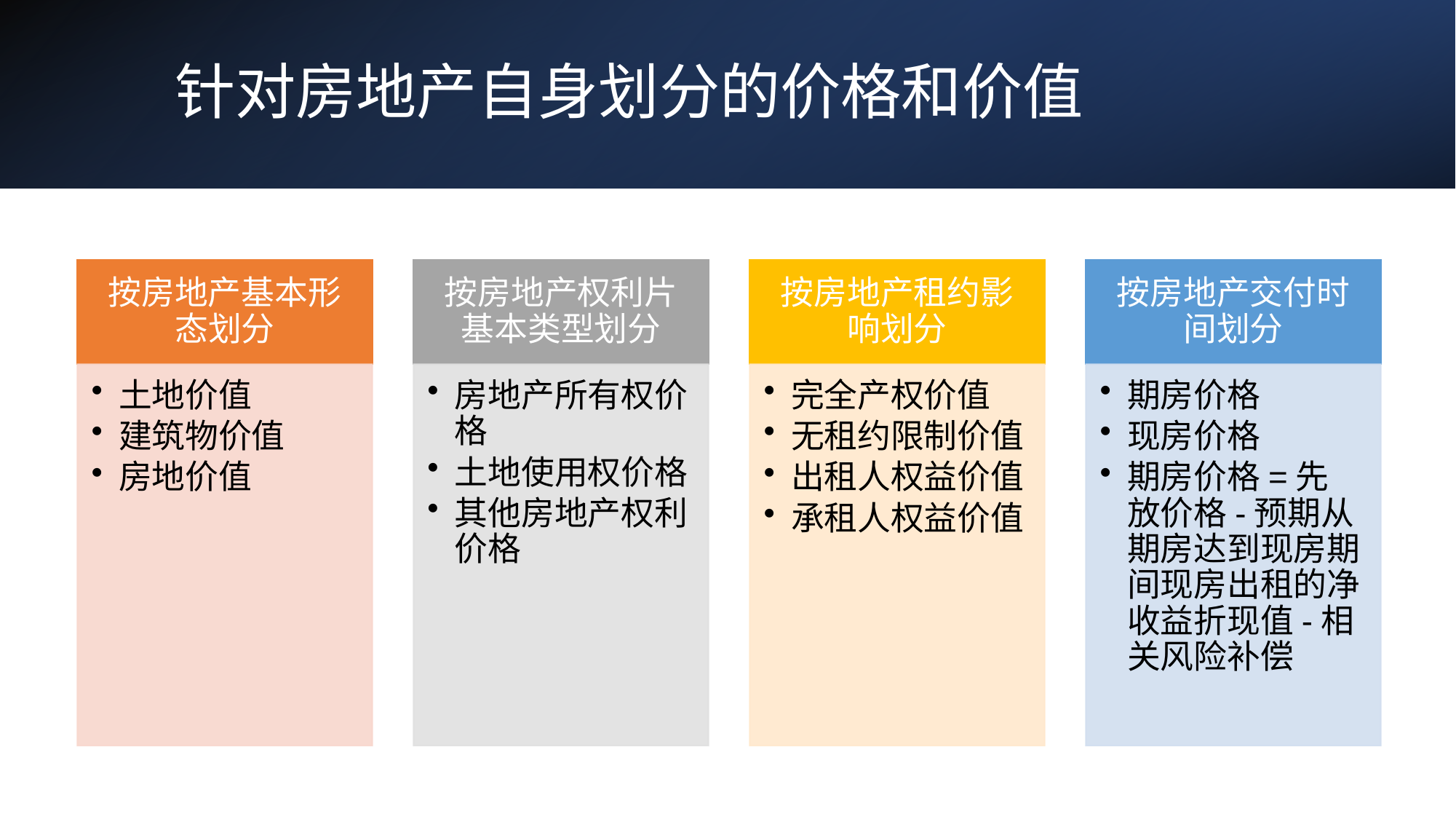

# 针对房地产自身划分的价格和价值
按房地产基本形态划分
土地价值
建筑物价值
房地价值
按房地产权利片基本类型划分
房地产所有权价格
土地使用权价格
其他房地产权利价格
按房地产租约影响划分
完全产权价值
无租约限制价值
出租人权益价值
承租人权益价值
按房地产交付时间划分
期房价格
现房价格
期房价格=先放价格-预期从期房达到现房期间现房出租的净收益折现值-相关风险补偿